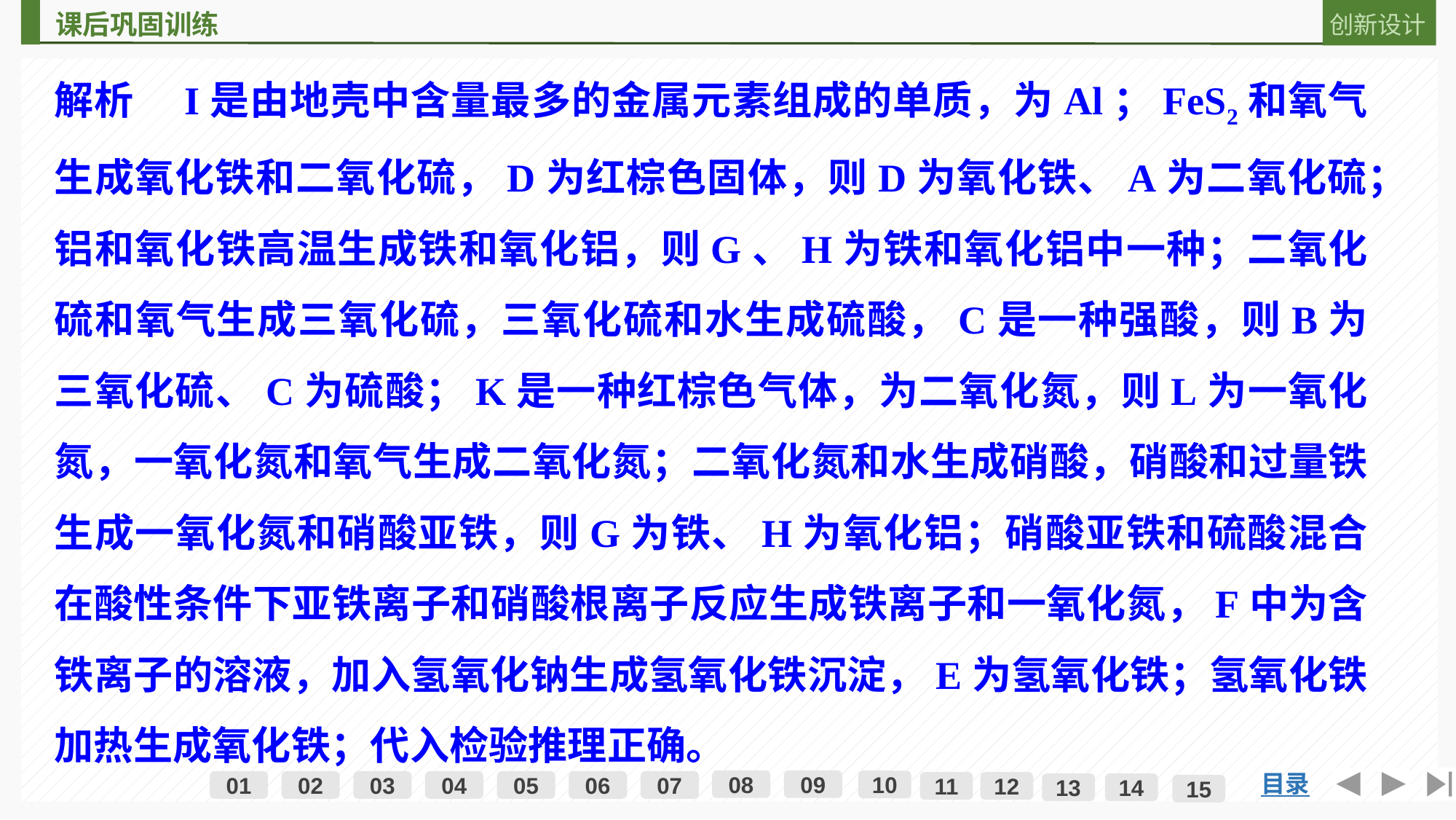

解析　I是由地壳中含量最多的金属元素组成的单质，为Al；FeS2和氧气生成氧化铁和二氧化硫，D为红棕色固体，则D为氧化铁、A为二氧化硫；铝和氧化铁高温生成铁和氧化铝，则G、H为铁和氧化铝中一种；二氧化硫和氧气生成三氧化硫，三氧化硫和水生成硫酸，C是一种强酸，则B为三氧化硫、C为硫酸；K是一种红棕色气体，为二氧化氮，则L为一氧化氮，一氧化氮和氧气生成二氧化氮；二氧化氮和水生成硝酸，硝酸和过量铁生成一氧化氮和硝酸亚铁，则G为铁、H为氧化铝；硝酸亚铁和硫酸混合在酸性条件下亚铁离子和硝酸根离子反应生成铁离子和一氧化氮，F中为含铁离子的溶液，加入氢氧化钠生成氢氧化铁沉淀，E为氢氧化铁；氢氧化铁加热生成氧化铁；代入检验推理正确。